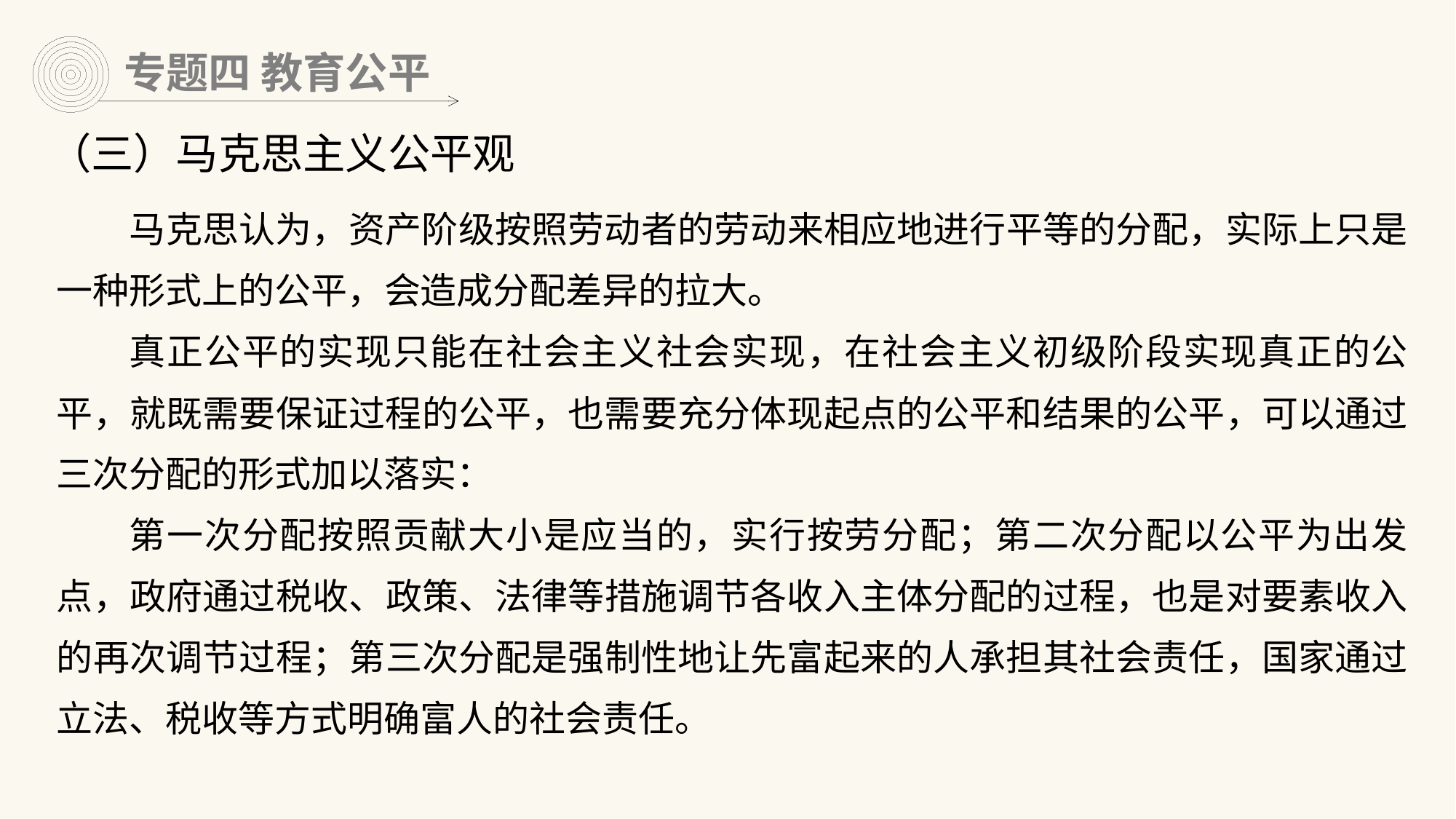

专题四 教育公平
（三）马克思主义公平观
马克思认为，资产阶级按照劳动者的劳动来相应地进行平等的分配，实际上只是一种形式上的公平，会造成分配差异的拉大。
真正公平的实现只能在社会主义社会实现，在社会主义初级阶段实现真正的公平，就既需要保证过程的公平，也需要充分体现起点的公平和结果的公平，可以通过三次分配的形式加以落实：
第一次分配按照贡献大小是应当的，实行按劳分配；第二次分配以公平为出发点，政府通过税收、政策、法律等措施调节各收入主体分配的过程，也是对要素收入的再次调节过程；第三次分配是强制性地让先富起来的人承担其社会责任，国家通过立法、税收等方式明确富人的社会责任。